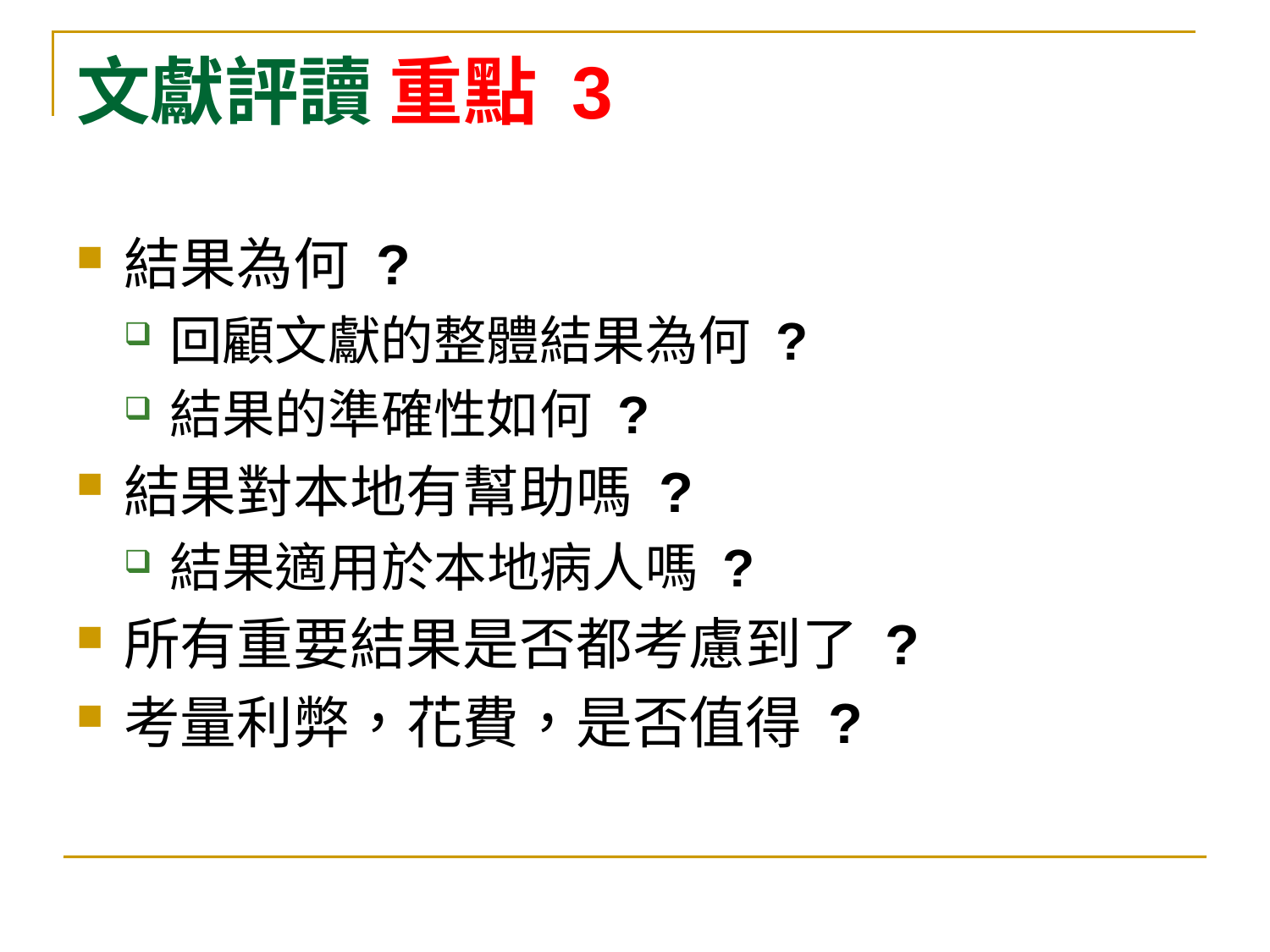

# 文獻評讀 重點 3
結果為何 ?
回顧文獻的整體結果為何 ?
結果的準確性如何 ?
結果對本地有幫助嗎 ?
結果適用於本地病人嗎 ?
所有重要結果是否都考慮到了 ?
考量利弊，花費，是否值得 ?